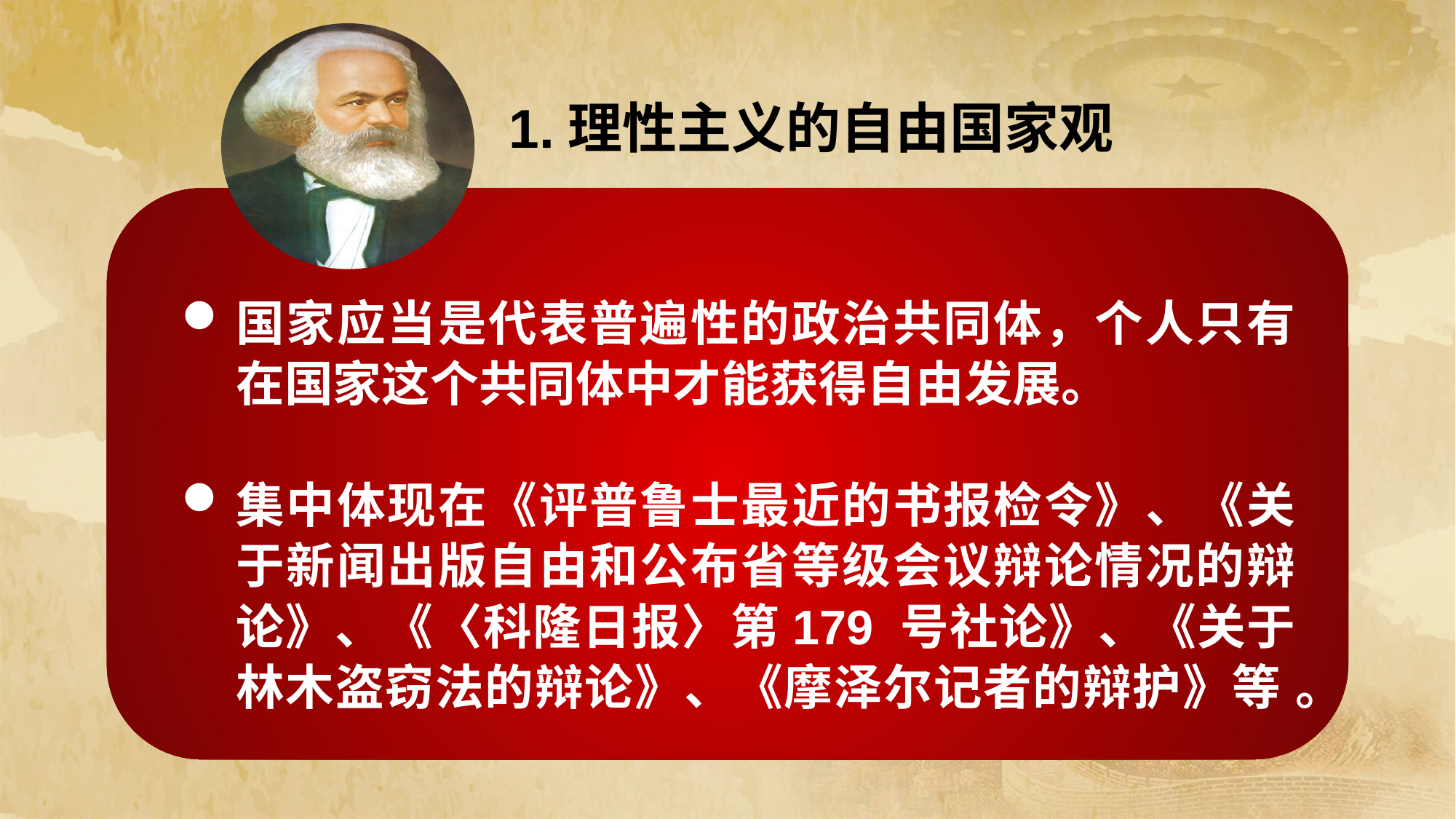

1.理性主义的自由国家观

国家应当是代表普遍性的政治共同体，个人只有在国家这个共同体中才能获得自由发展。

集中体现在《评普鲁士最近的书报检令》、《关于新闻出版自由和公布省等级会议辩论情况的辩论》、《〈科隆日报〉第179 号社论》、《关于林木盗窃法的辩论》、《摩泽尔记者的辩护》等 。